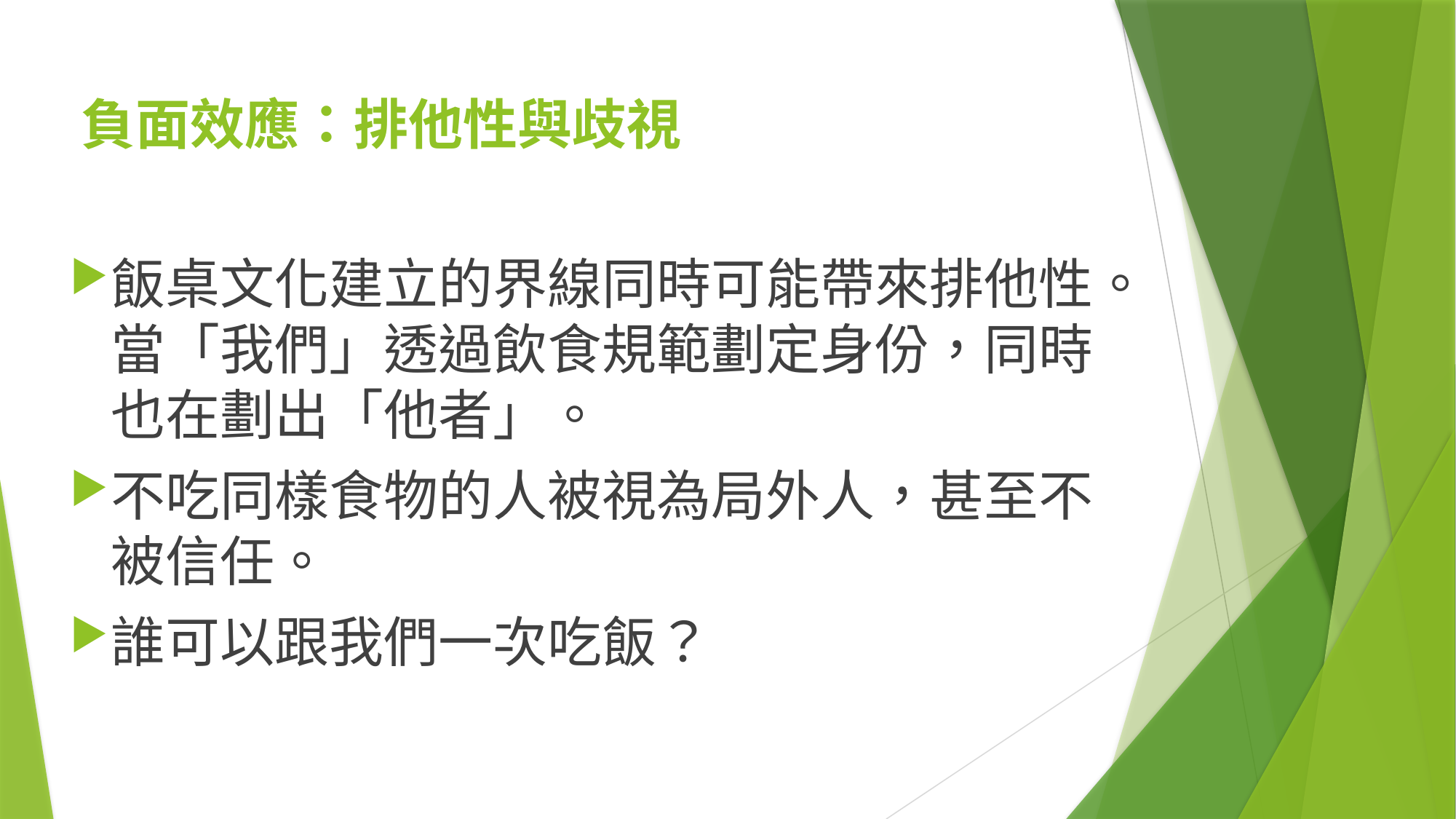

# 負面效應：排他性與歧視

飯桌文化建立的界線同時可能帶來排他性​。當「我們」透過飲食規範劃定身份，同時也在劃出「他者」。
不吃同樣食物的人被視為局外人，甚至不被信任。
誰可以跟我們一次吃飯？